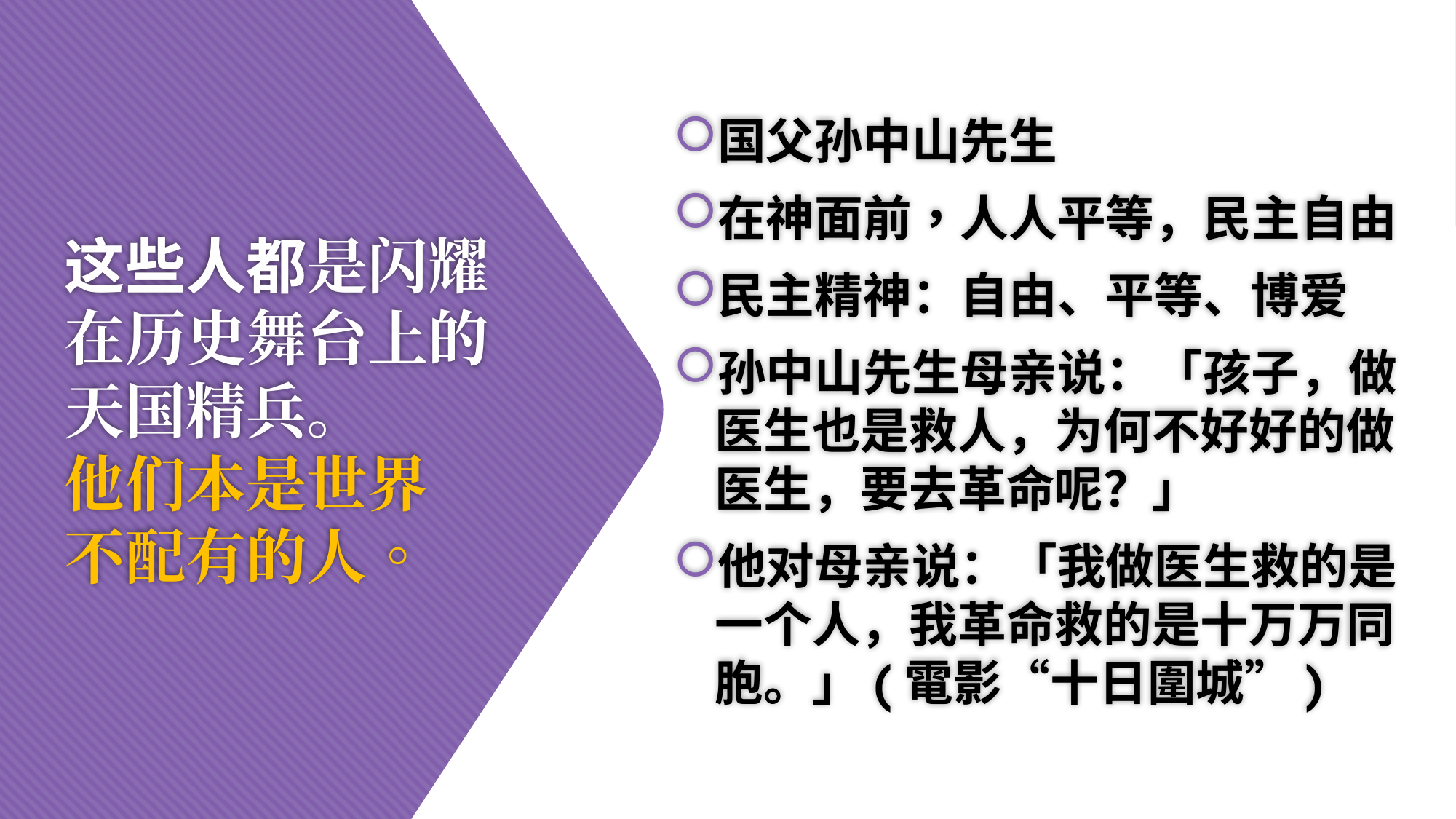

国父孙中山先生
在神面前，人人平等，民主自由
民主精神：自由、平等、博爱
孙中山先生母亲说：「孩子，做医生也是救人，为何不好好的做医生，要去革命呢？」
他对母亲说：「我做医生救的是一个人，我革命救的是十万万同胞。」(電影“十日圍城”)

# 这些人都是闪耀 在历史舞台上的 天国精兵。 他们本是世界 不配有的人。